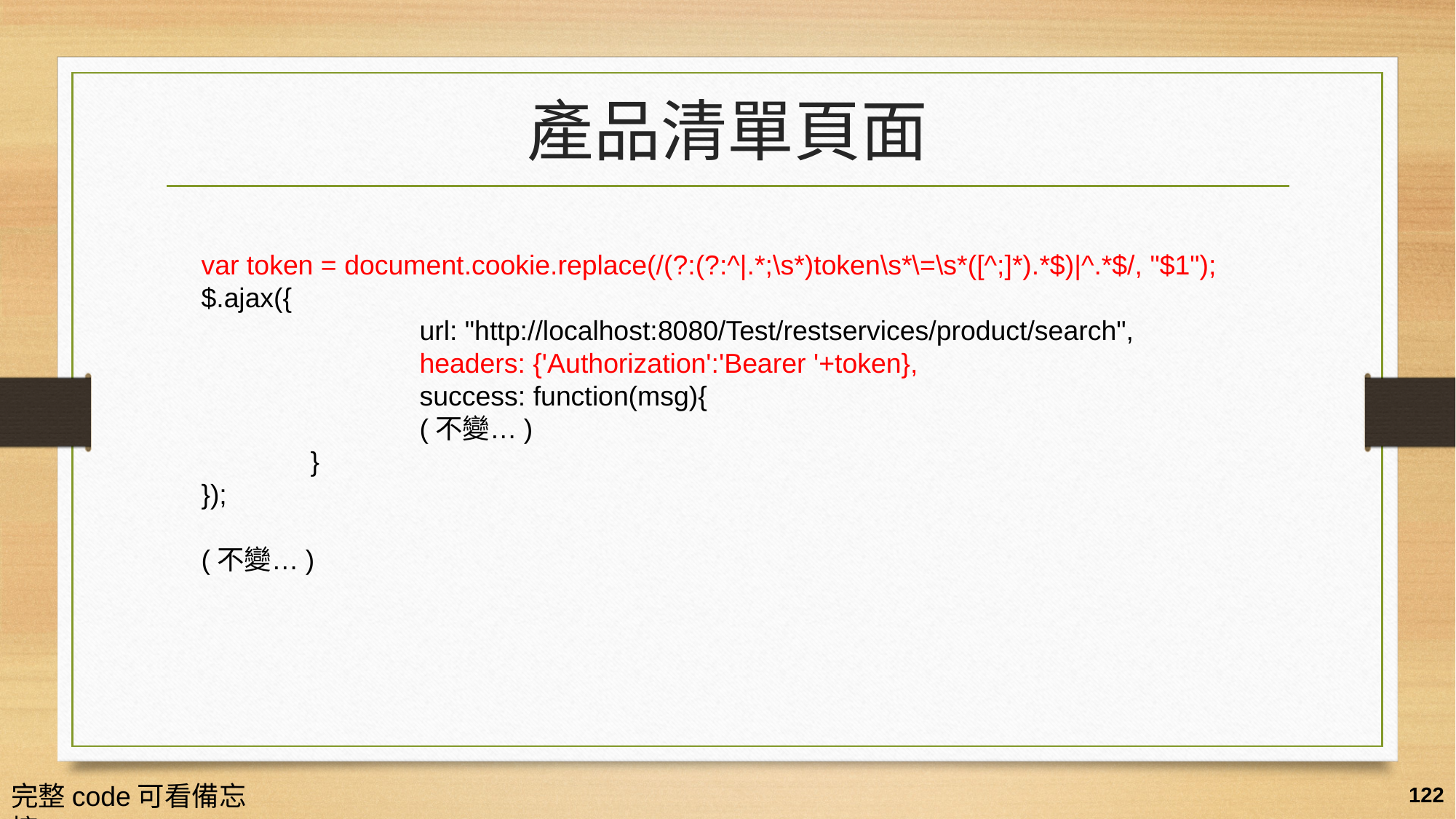

# 產品清單頁面
var token = document.cookie.replace(/(?:(?:^|.*;\s*)token\s*\=\s*([^;]*).*$)|^.*$/, "$1");
$.ajax({
		url: "http://localhost:8080/Test/restservices/product/search",
		headers: {'Authorization':'Bearer '+token},
		success: function(msg){
		(不變…)
	}
});

(不變…)
完整code可看備忘搞
122